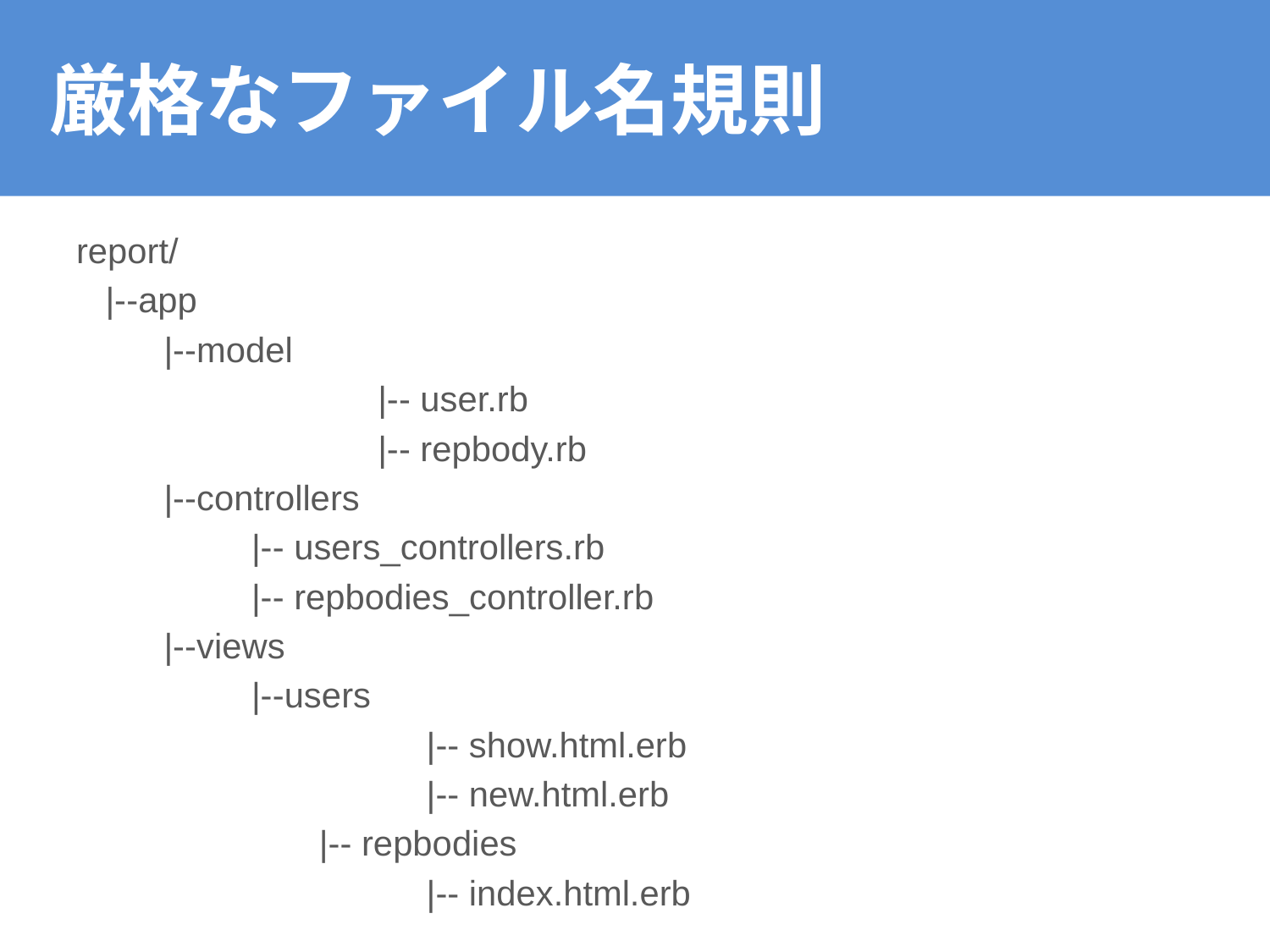

# 厳格なファイル名規則
report/
   |--app
         |--model
 			|-- user.rb
 			|-- repbody.rb
         |--controllers
                  |-- users_controllers.rb
                  |-- repbodies_controller.rb
         |--views
                  |--users
			     |-- show.html.erb
			     |-- new.html.erb
		       |-- repbodies
			     |-- index.html.erb